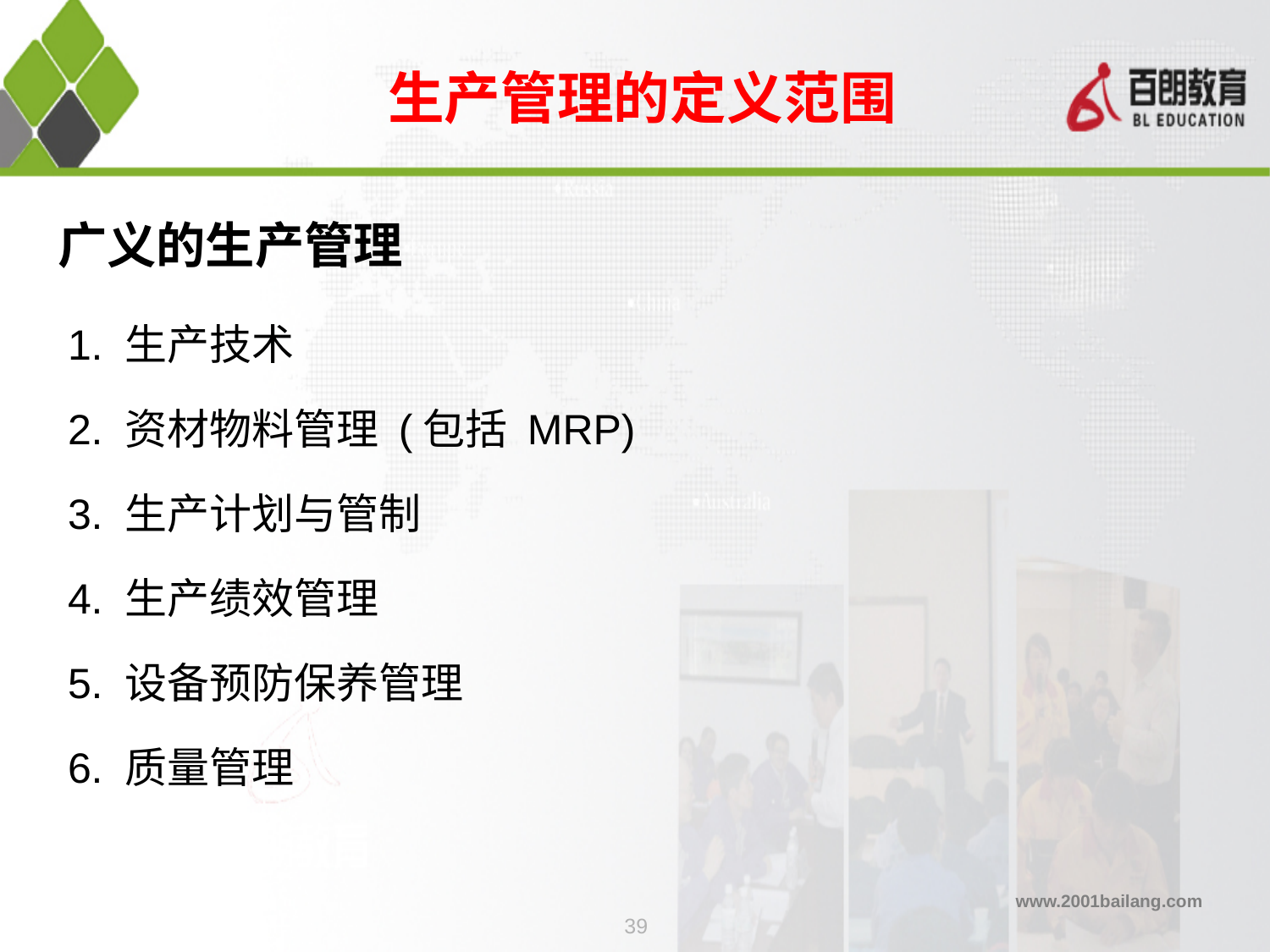

生产管理的定义范围
# 广义的生产管理
1. 生产技术
2. 资材物料管理 (包括 MRP)
3. 生产计划与管制
4. 生产绩效管理
5. 设备预防保养管理
6. 质量管理
39